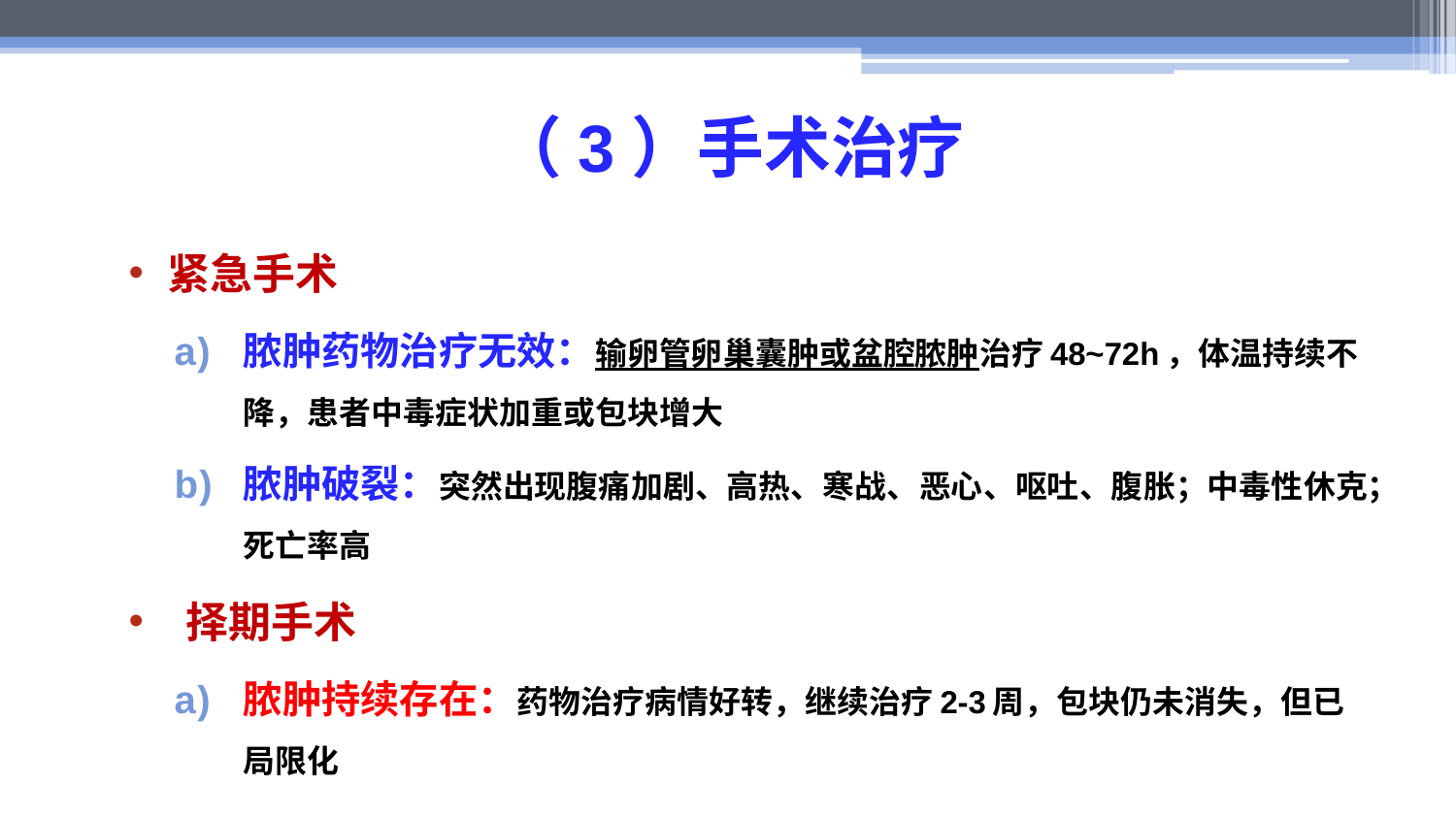

# （3）手术治疗
紧急手术
脓肿药物治疗无效：输卵管卵巢囊肿或盆腔脓肿治疗48~72h，体温持续不降，患者中毒症状加重或包块增大
脓肿破裂：突然出现腹痛加剧、高热、寒战、恶心、呕吐、腹胀；中毒性休克；死亡率高
 择期手术
脓肿持续存在：药物治疗病情好转，继续治疗2-3周，包块仍未消失，但已局限化